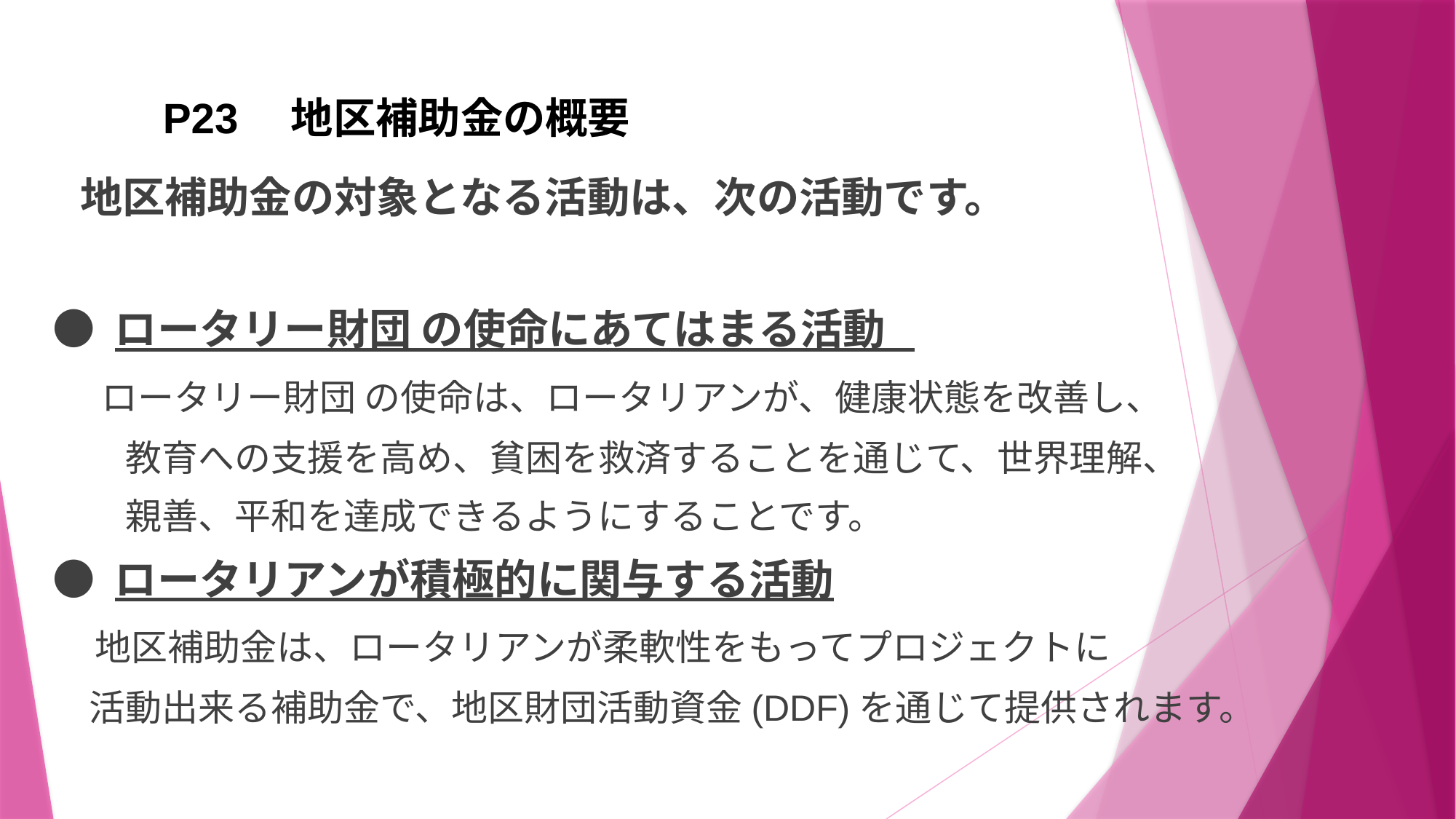

P23　地区補助金の概要

　地区補助金の対象となる活動は、次の活動です。

● ロータリー財団 の使命にあてはまる活動
    ロータリー財団 の使命は、ロータリアンが、健康状態を改善し、
　　教育への支援を高め、貧困を救済することを通じて、世界理解、
　　親善、平和を達成できるようにすることです。
● ロータリアンが積極的に関与する活動
　地区補助金は、ロータリアンが柔軟性をもってプロジェクトに
　活動出来る補助金で、地区財団活動資金(DDF)を通じて提供されます。